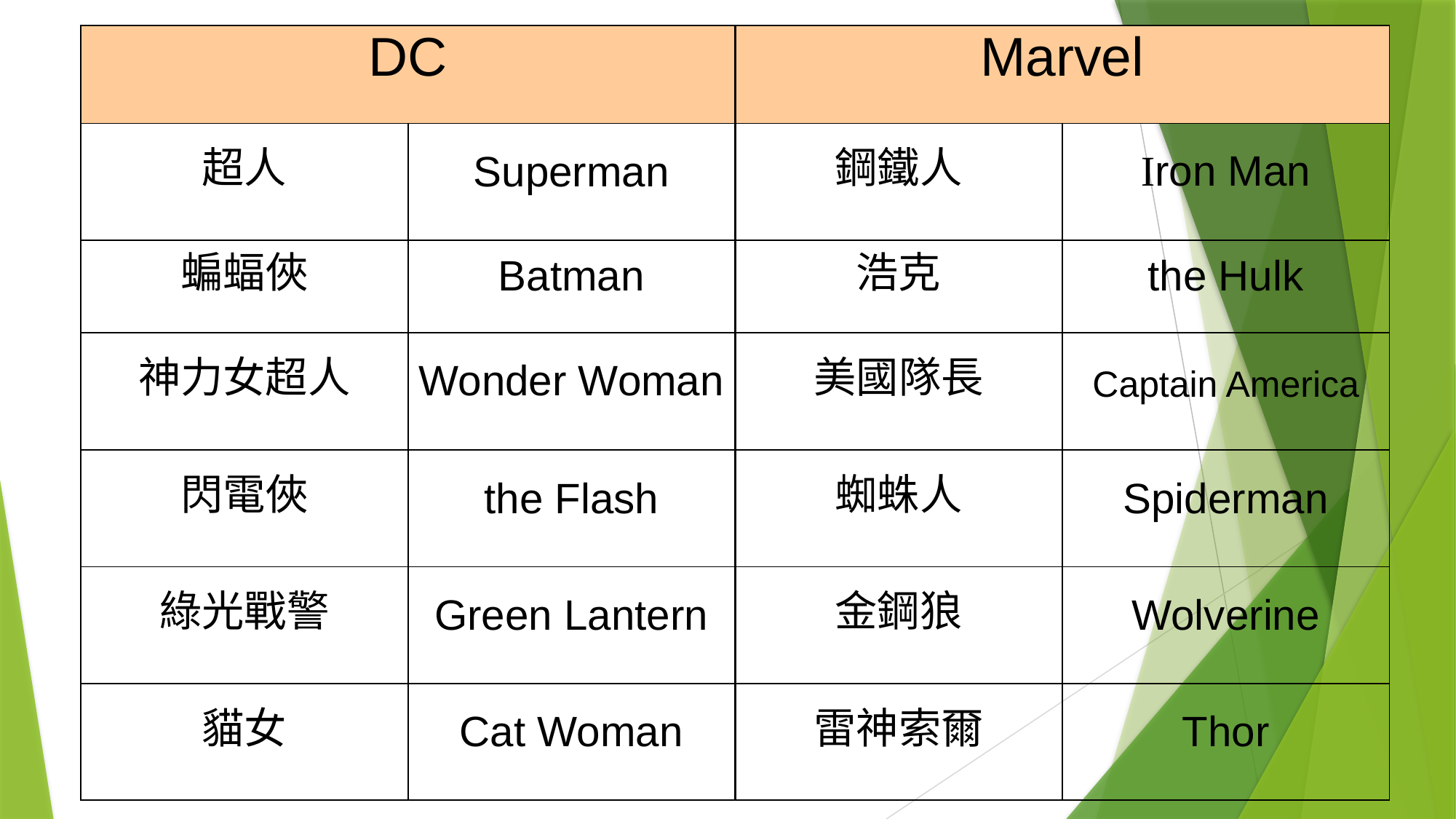

| DC |  | Marvel |  |
| --- | --- | --- | --- |
| 超人 | Superman | 鋼鐵人 | Iron Man |
| 蝙蝠俠 | Batman | 浩克 | the Hulk |
| 神力女超人 | Wonder Woman | 美國隊長 | Captain America |
| 閃電俠 | the Flash | 蜘蛛人 | Spiderman |
| 綠光戰警 | Green Lantern | 金鋼狼 | Wolverine |
| 貓女 | Cat Woman | 雷神索爾 | Thor |
#